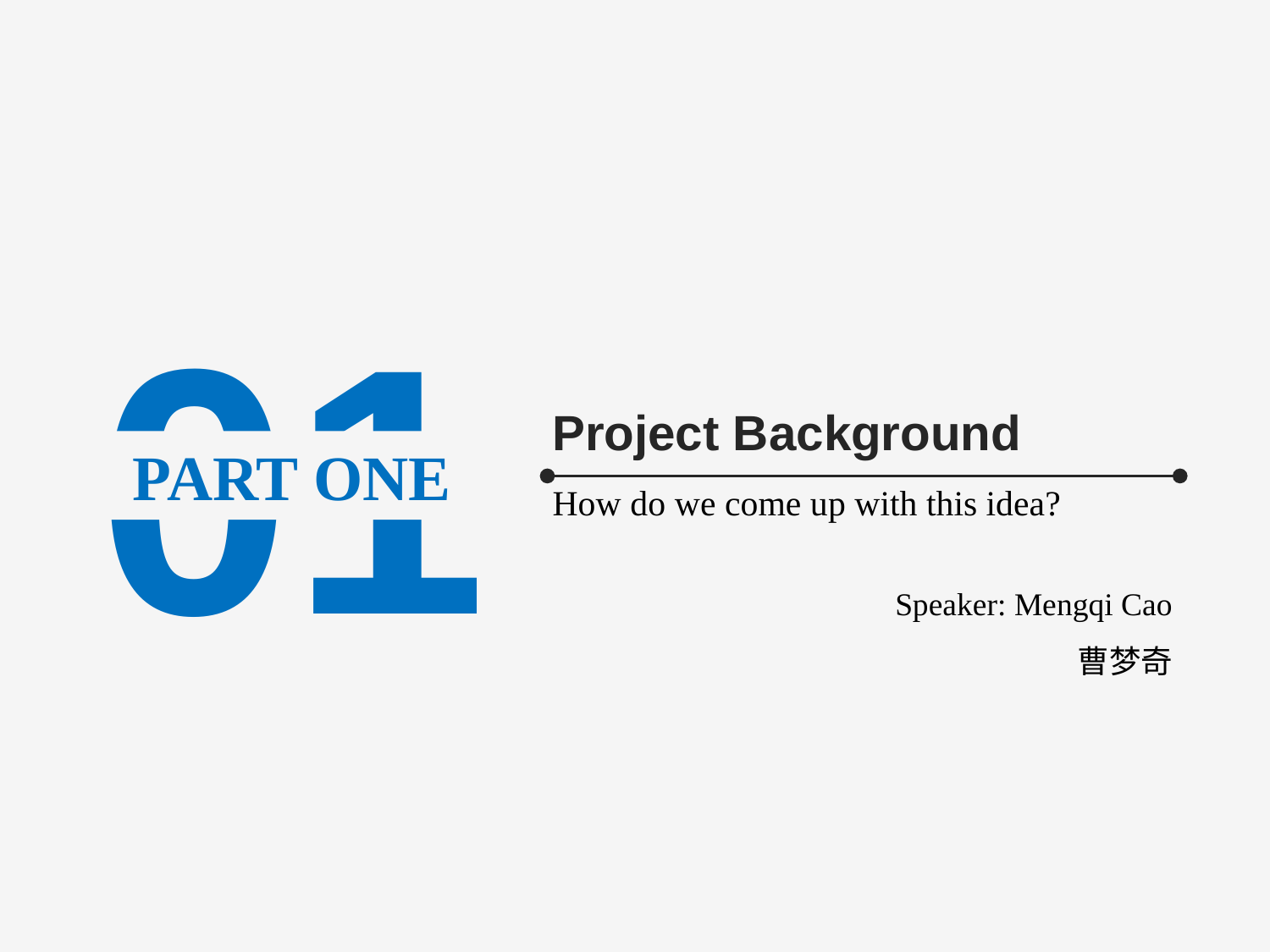

01
Project Background
PART ONE

How do we come up with this idea?

Speaker: Mengqi Cao
曹梦奇